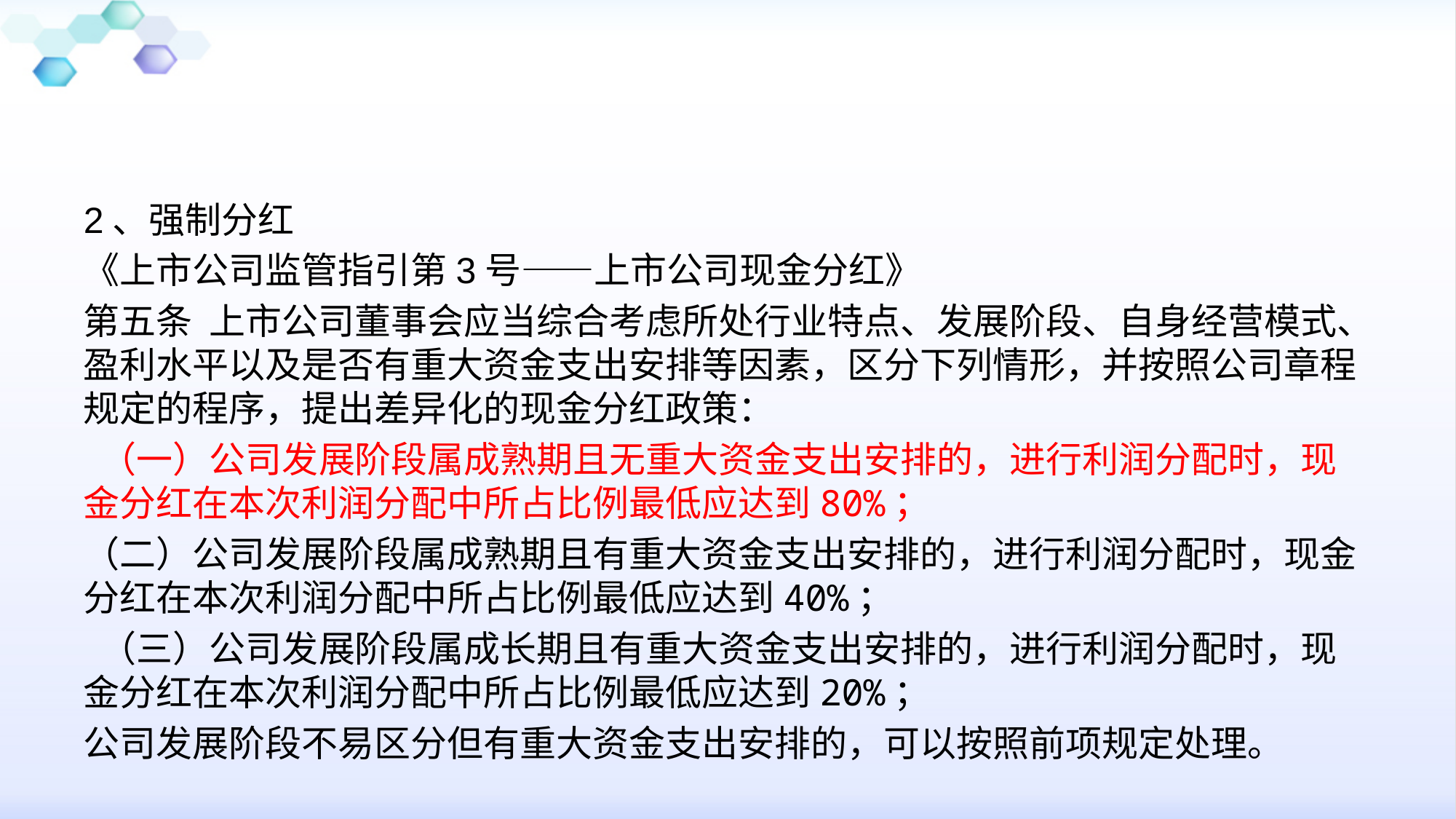

2、强制分红
《上市公司监管指引第3号——上市公司现金分红》
第五条  上市公司董事会应当综合考虑所处行业特点、发展阶段、自身经营模式、盈利水平以及是否有重大资金支出安排等因素，区分下列情形，并按照公司章程规定的程序，提出差异化的现金分红政策：
 （一）公司发展阶段属成熟期且无重大资金支出安排的，进行利润分配时，现金分红在本次利润分配中所占比例最低应达到80%；
（二）公司发展阶段属成熟期且有重大资金支出安排的，进行利润分配时，现金分红在本次利润分配中所占比例最低应达到40%；
 （三）公司发展阶段属成长期且有重大资金支出安排的，进行利润分配时，现金分红在本次利润分配中所占比例最低应达到20%；
公司发展阶段不易区分但有重大资金支出安排的，可以按照前项规定处理。